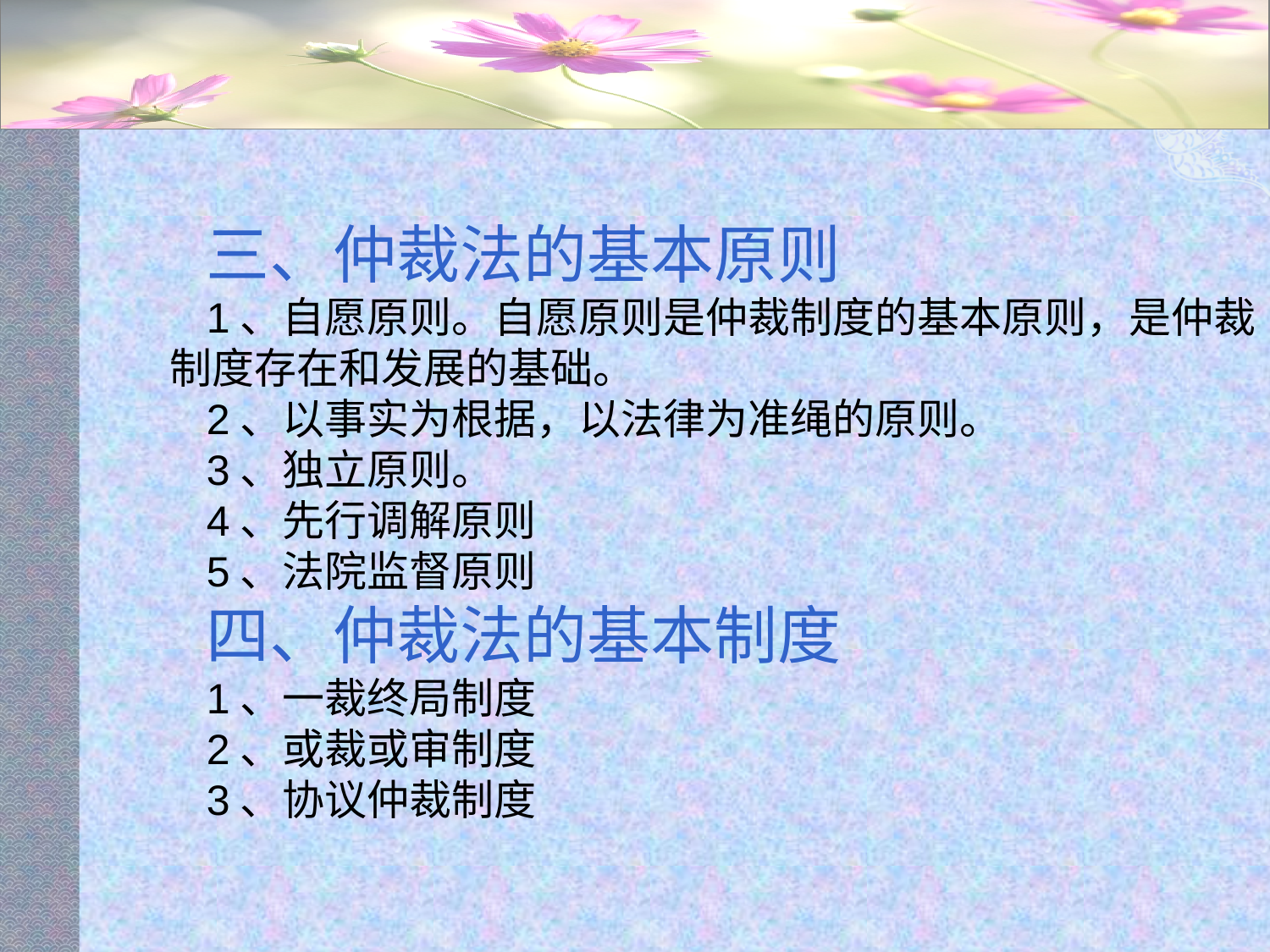

#

三、仲裁法的基本原则
1、自愿原则。自愿原则是仲裁制度的基本原则，是仲裁制度存在和发展的基础。
2、以事实为根据，以法律为准绳的原则。
3、独立原则。
4、先行调解原则
5、法院监督原则
四、仲裁法的基本制度
1、一裁终局制度
2、或裁或审制度
3、协议仲裁制度